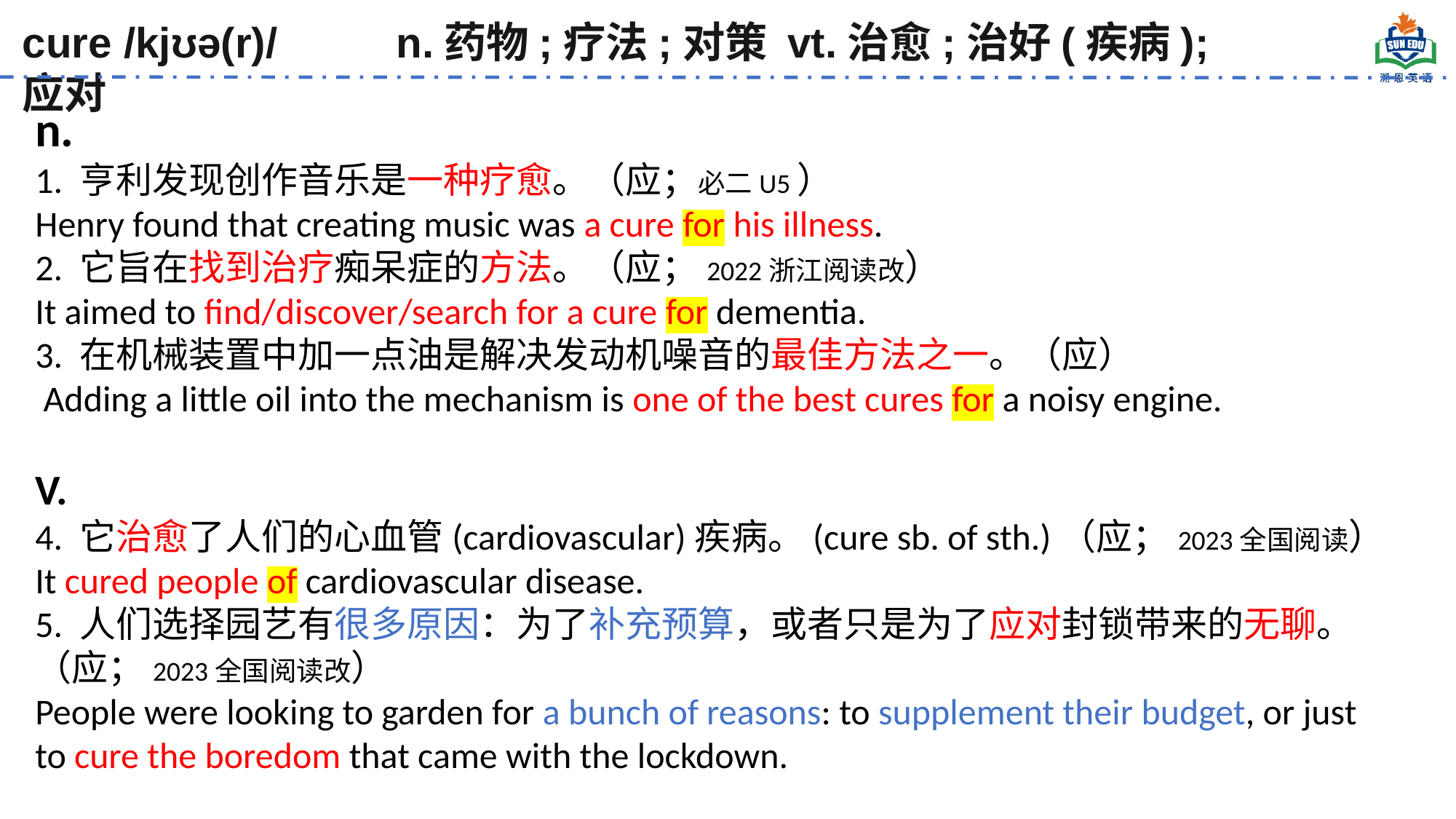

cure /kjʊə(r)/          n.药物;疗法;对策 vt.治愈;治好(疾病); 应对
n.
1. 亨利发现创作音乐是一种疗愈。（应；必二U5）
Henry found that creating music was a cure for his illness.
2. 它旨在找到治疗痴呆症的方法。（应；2022浙江阅读改）
It aimed to find/discover/search for a cure for dementia.
3. 在机械装置中加一点油是解决发动机噪音的最佳方法之一。（应）
 Adding a little oil into the mechanism is one of the best cures for a noisy engine.

V.
4. 它治愈了人们的心血管(cardiovascular)疾病。(cure sb. of sth.)（应；2023全国阅读）
It cured people of cardiovascular disease.
5. 人们选择园艺有很多原因：为了补充预算，或者只是为了应对封锁带来的无聊。（应；2023全国阅读改）
People were looking to garden for a bunch of reasons: to supplement their budget, or just to cure the boredom that came with the lockdown.